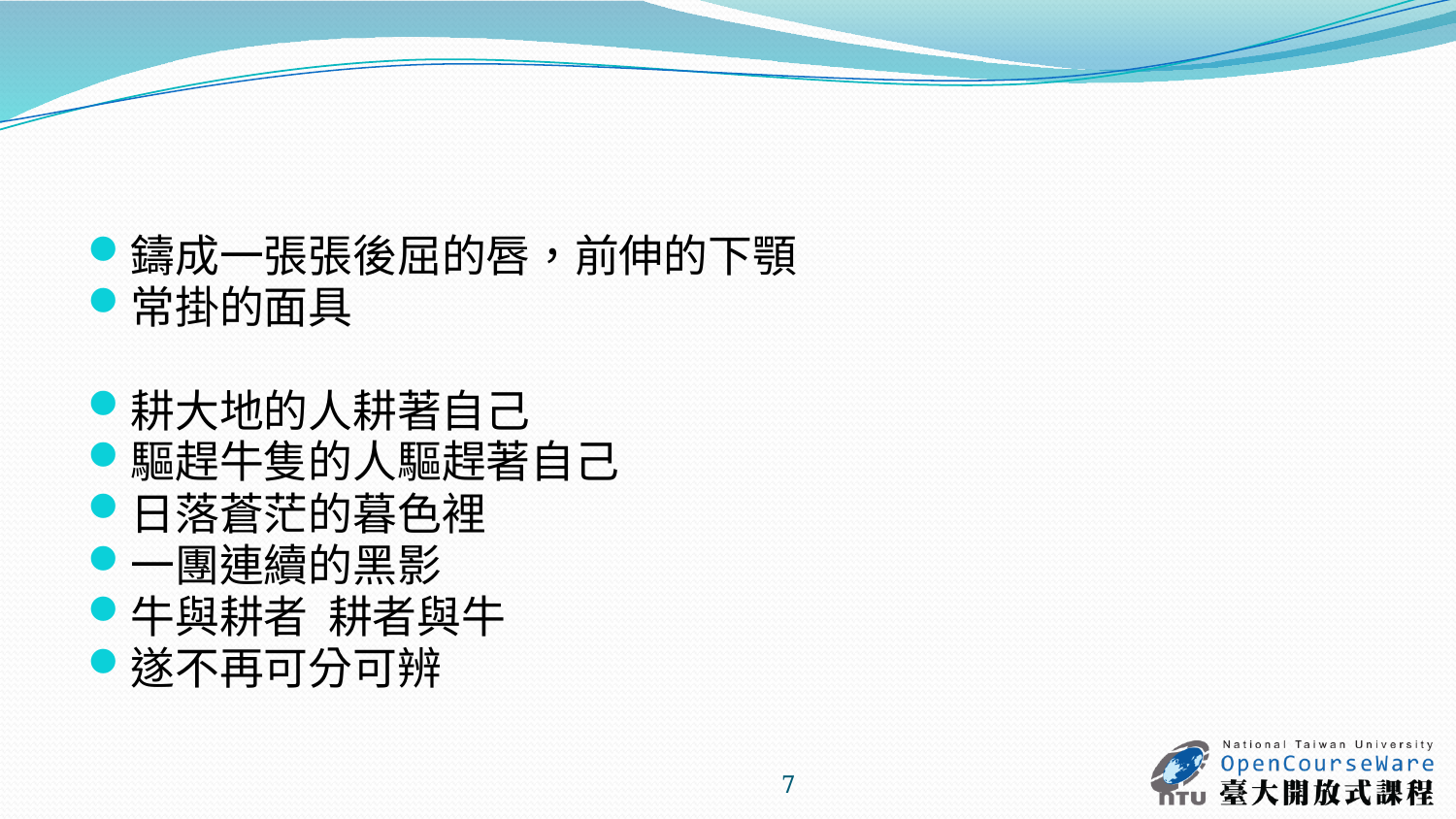

#
鑄成一張張後屈的唇，前伸的下顎
常掛的面具

耕大地的人耕著自己
驅趕牛隻的人驅趕著自己
日落蒼茫的暮色裡
一團連續的黑影
牛與耕者  耕者與牛
遂不再可分可辨

7